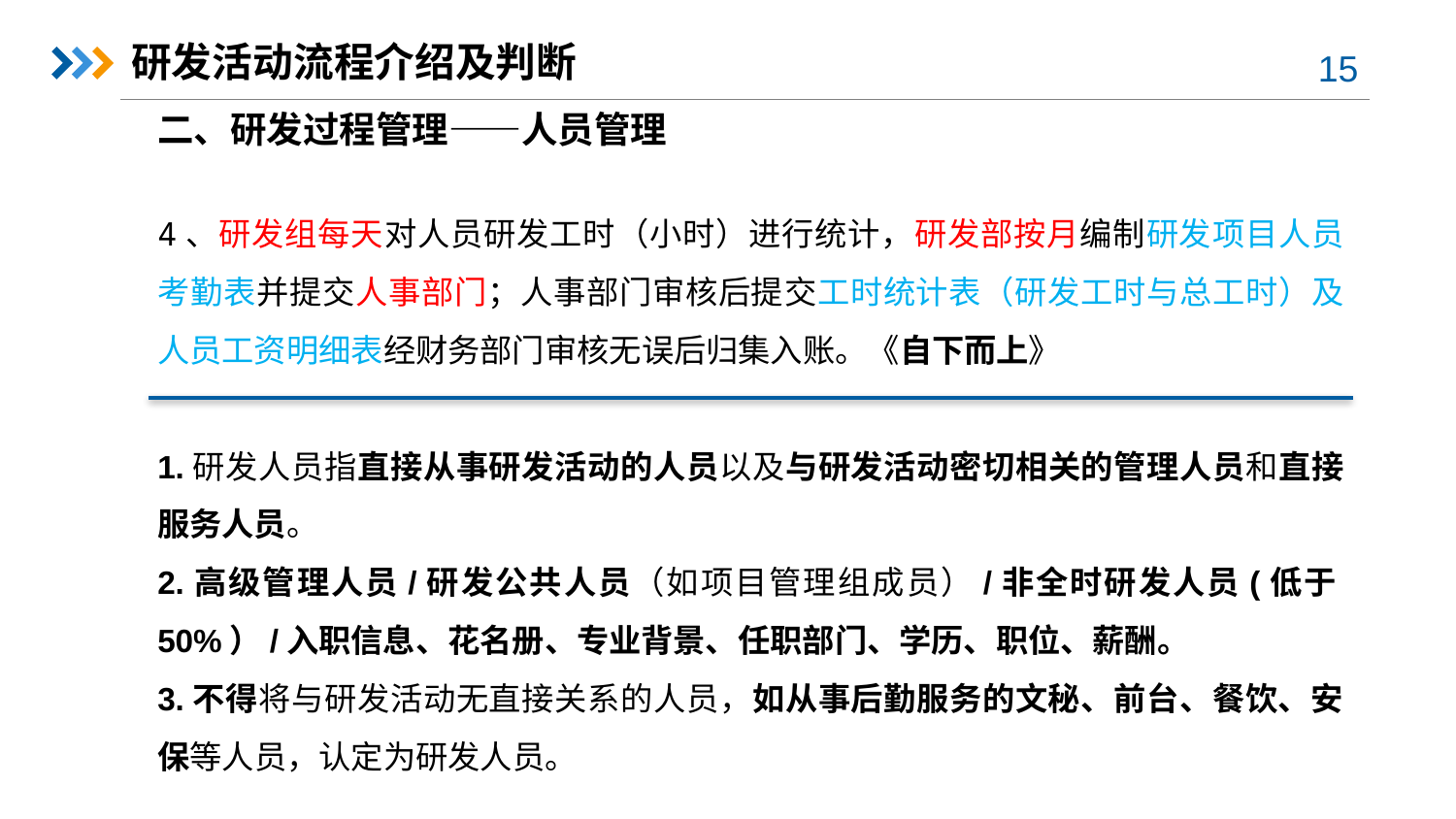

研发活动流程介绍及判断
二、研发过程管理——人员管理

4、研发组每天对人员研发工时（小时）进行统计，研发部按月编制研发项目人员考勤表并提交人事部门；人事部门审核后提交工时统计表（研发工时与总工时）及人员工资明细表经财务部门审核无误后归集入账。《自下而上》

1.研发人员指直接从事研发活动的人员以及与研发活动密切相关的管理人员和直接服务人员。
2.高级管理人员/研发公共人员（如项目管理组成员）/非全时研发人员(低于50%）/入职信息、花名册、专业背景、任职部门、学历、职位、薪酬。
3.不得将与研发活动无直接关系的人员，如从事后勤服务的文秘、前台、餐饮、安保等人员，认定为研发人员。